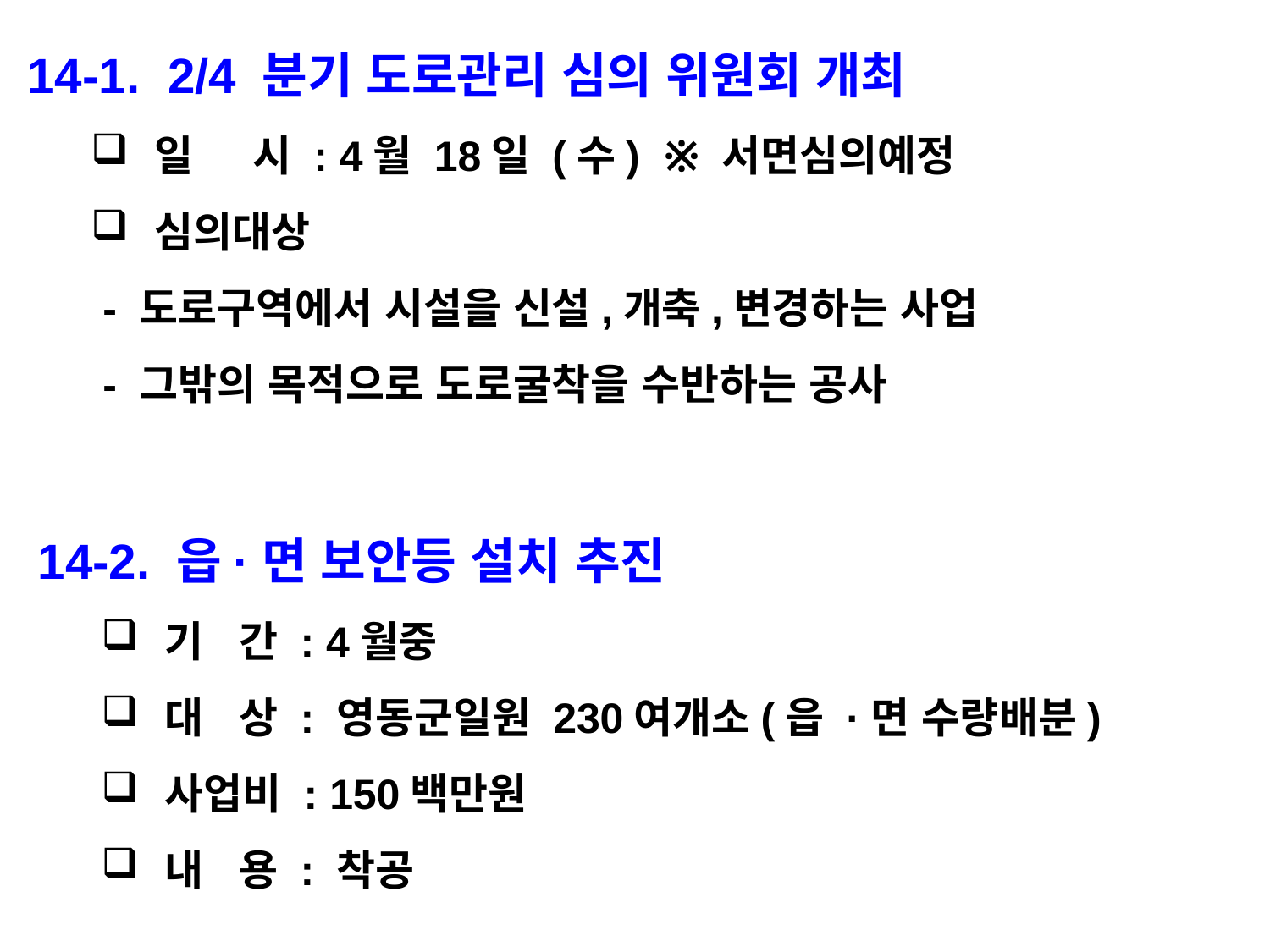

14-1.  2/4 분기 도로관리 심의 위원회 개최
일     시 : 4월 18일 (수)  ※ 서면심의예정
심의대상
 - 도로구역에서 시설을 신설,개축,변경하는 사업
 - 그밖의 목적으로 도로굴착을 수반하는 공사

14-2. 읍·면 보안등 설치 추진
기   간 : 4월중
대   상 : 영동군일원 230여개소(읍 ·면 수량배분)
사업비 : 150백만원
내   용 : 착공